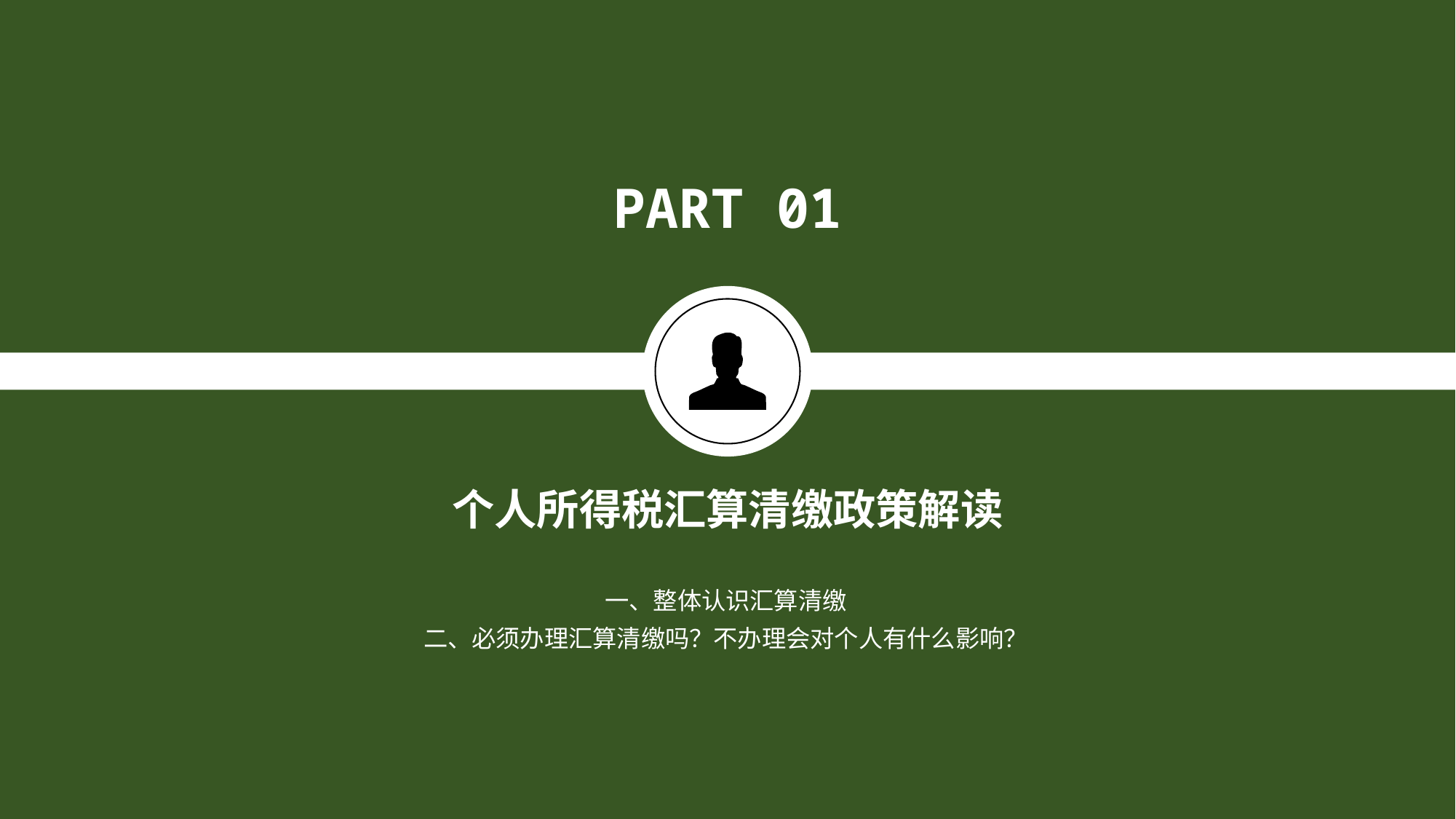

PART 01

个人所得税汇算清缴政策解读
一、整体认识汇算清缴
二、必须办理汇算清缴吗？不办理会对个人有什么影响？